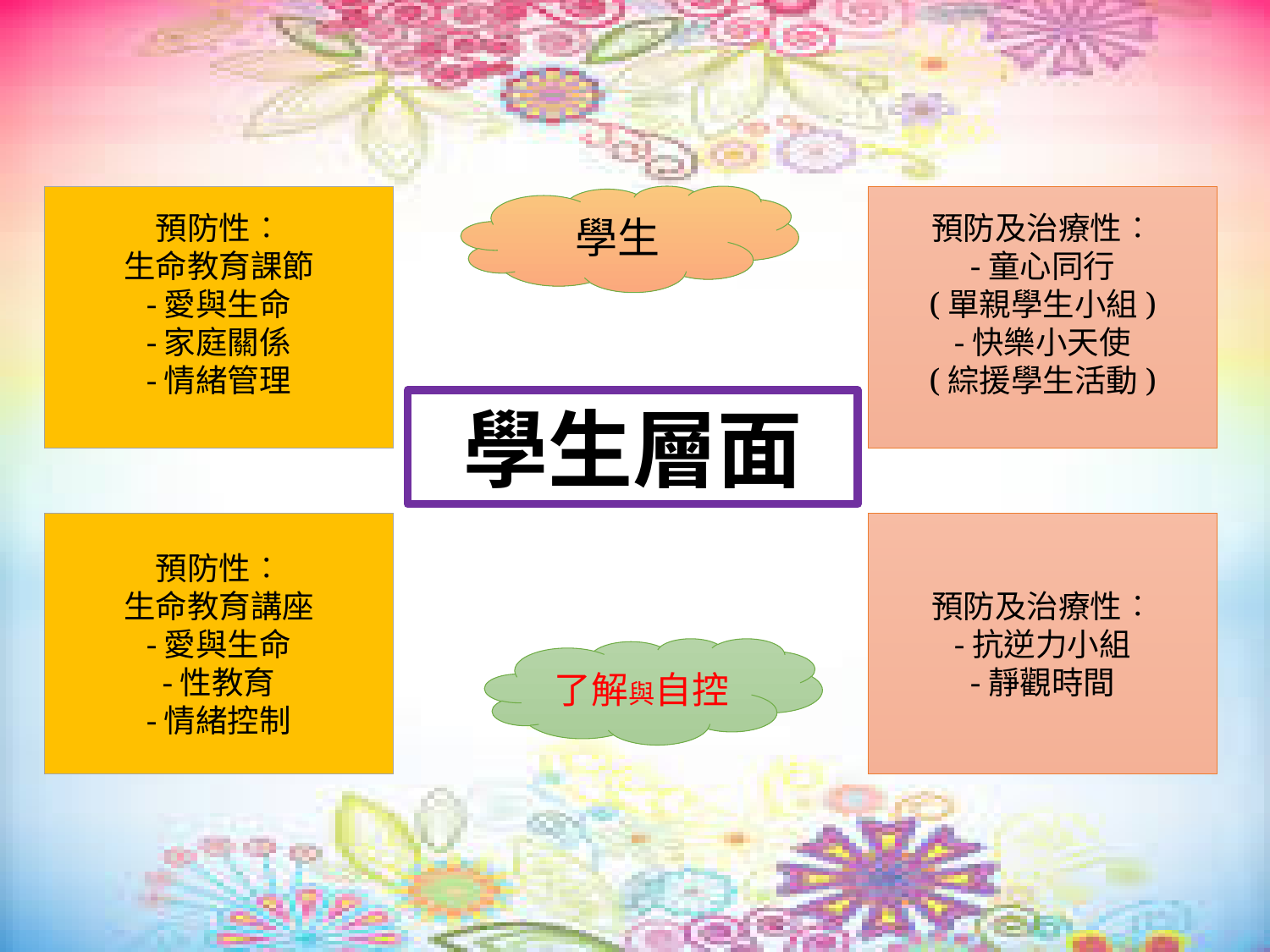

學生
預防性︰
生命教育課節
-愛與生命
-家庭關係
-情緒管理

預防及治療性︰
-童心同行
(單親學生小組)
-快樂小天使
(綜援學生活動)

學生層面
預防性︰
生命教育講座
-愛與生命
-性教育
-情緒控制
預防及治療性︰
-抗逆力小組
-靜觀時間
了解與自控